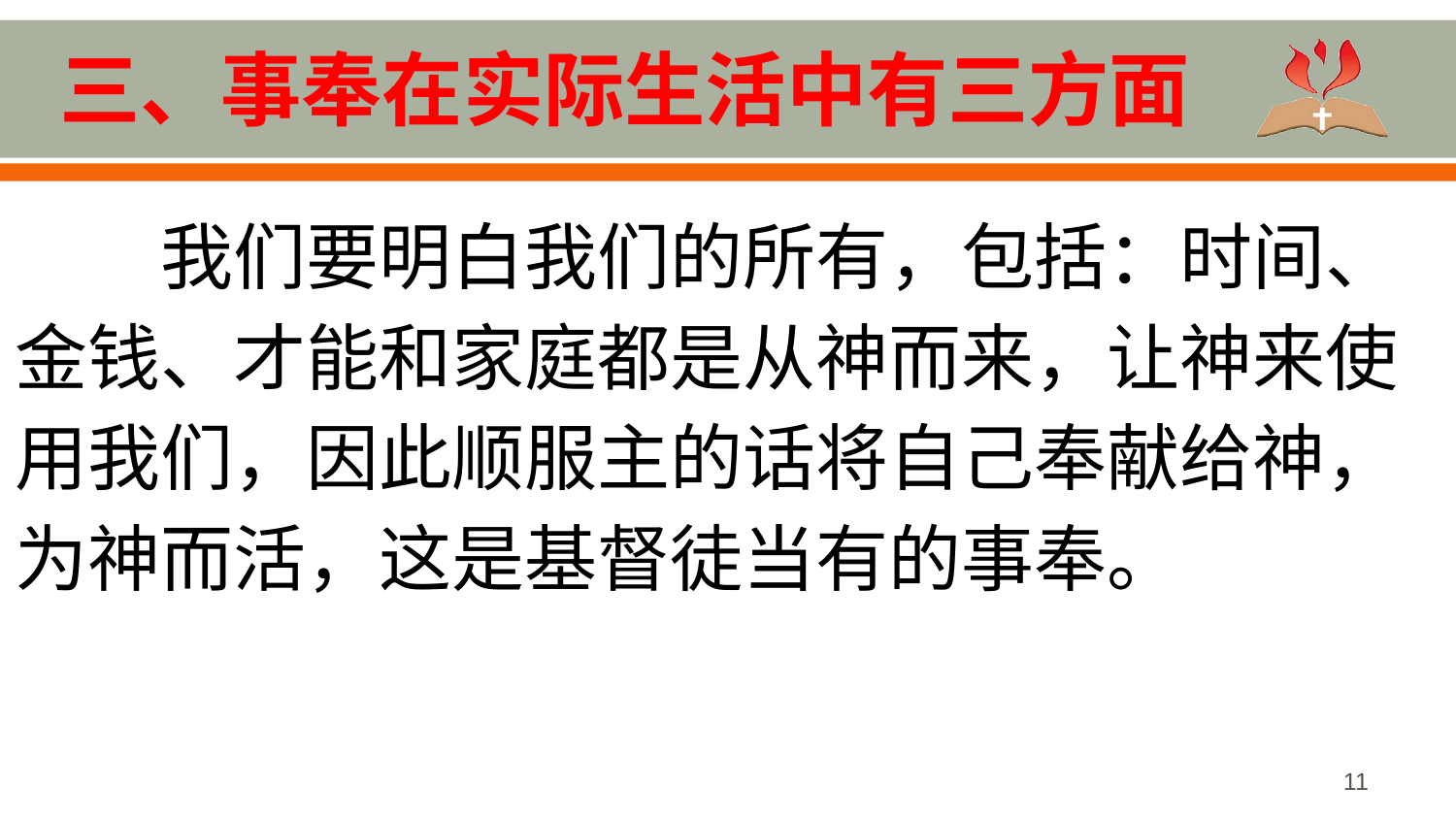

# 三、事奉在实际生活中有三方面
我们要明白我们的所有，包括：时间、金钱、才能和家庭都是从神而来，让神来使用我们，因此顺服主的话将自己奉献给神，为神而活，这是基督徒当有的事奉。

11